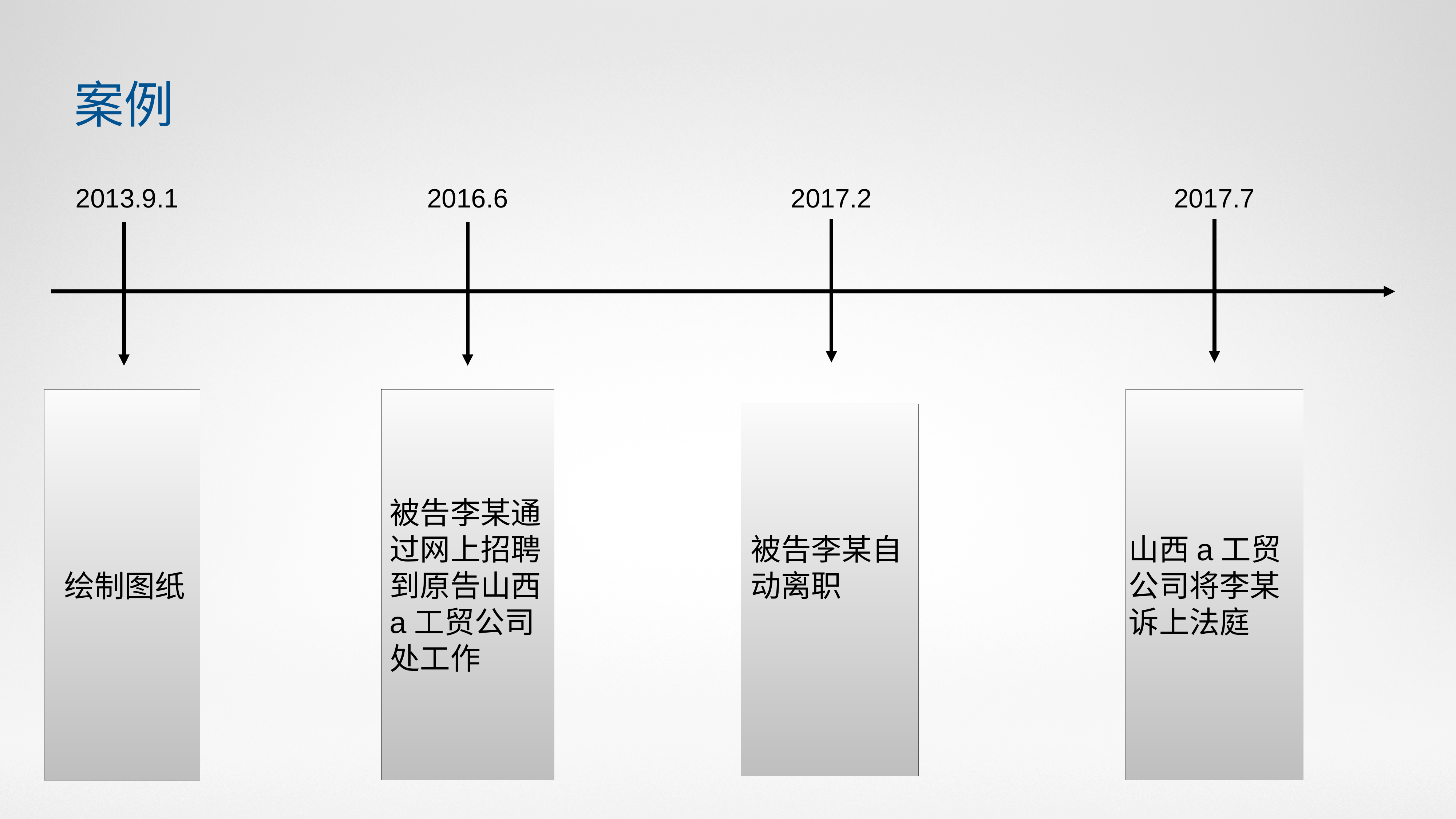

案例
2013.9.1
2016.6
2017.2
2017.7

被告李某通过网上招聘到原告山西a工贸公司处工作
山西a工贸公司将李某诉上法庭
被告李某自动离职
绘制图纸